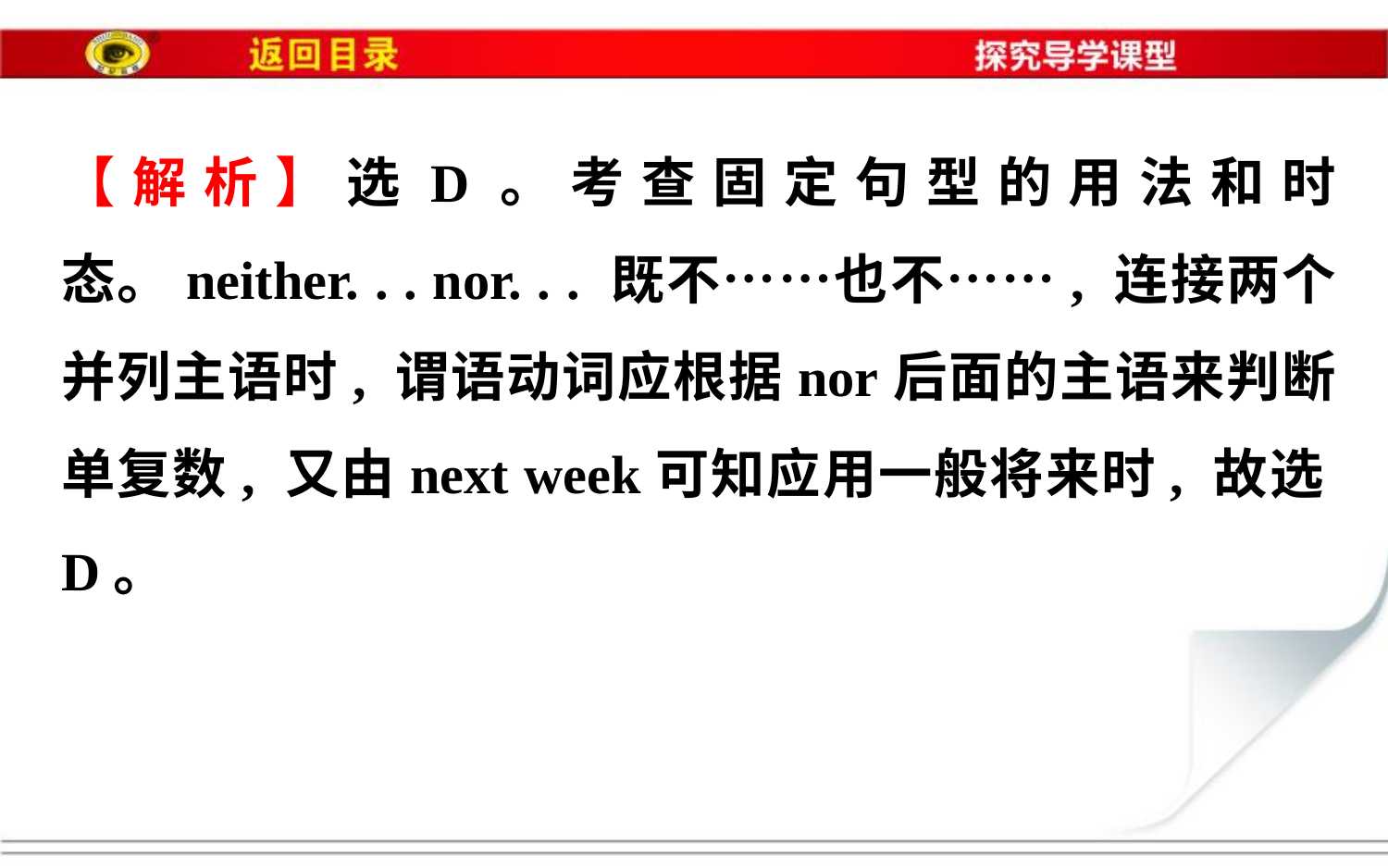

【解析】选D。考查固定句型的用法和时态。neither. . . nor. . . 既不……也不……, 连接两个并列主语时, 谓语动词应根据nor后面的主语来判断单复数, 又由next week可知应用一般将来时, 故选D。